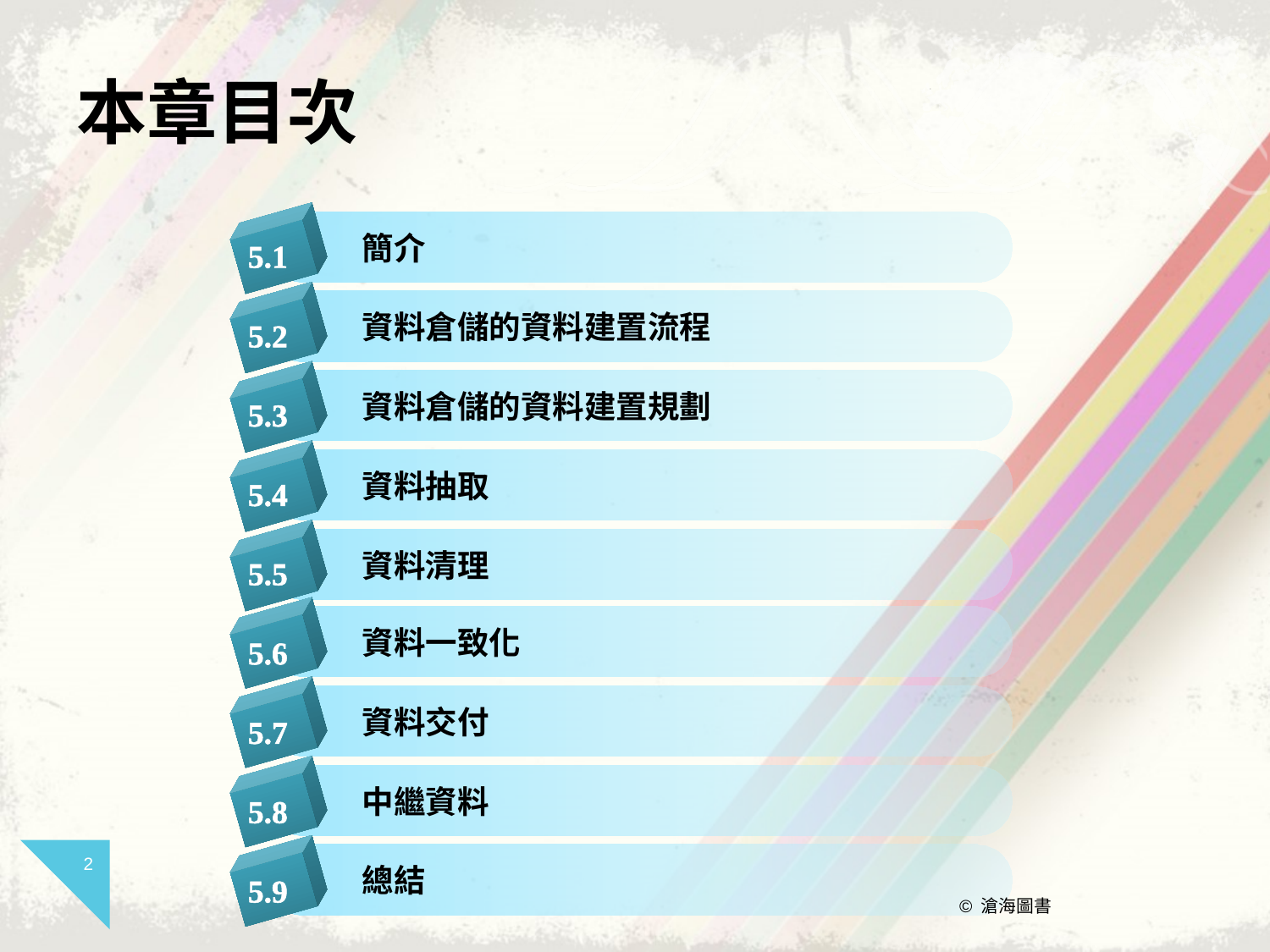

# 本章目次

簡介
5.1

資料倉儲的資料建置流程
5.2

資料倉儲的資料建置規劃
5.3

資料抽取
5.4

資料清理
5.5

資料一致化
5.6

資料交付
5.7

中繼資料
5.8

總結
5.9
2
© 滄海圖書